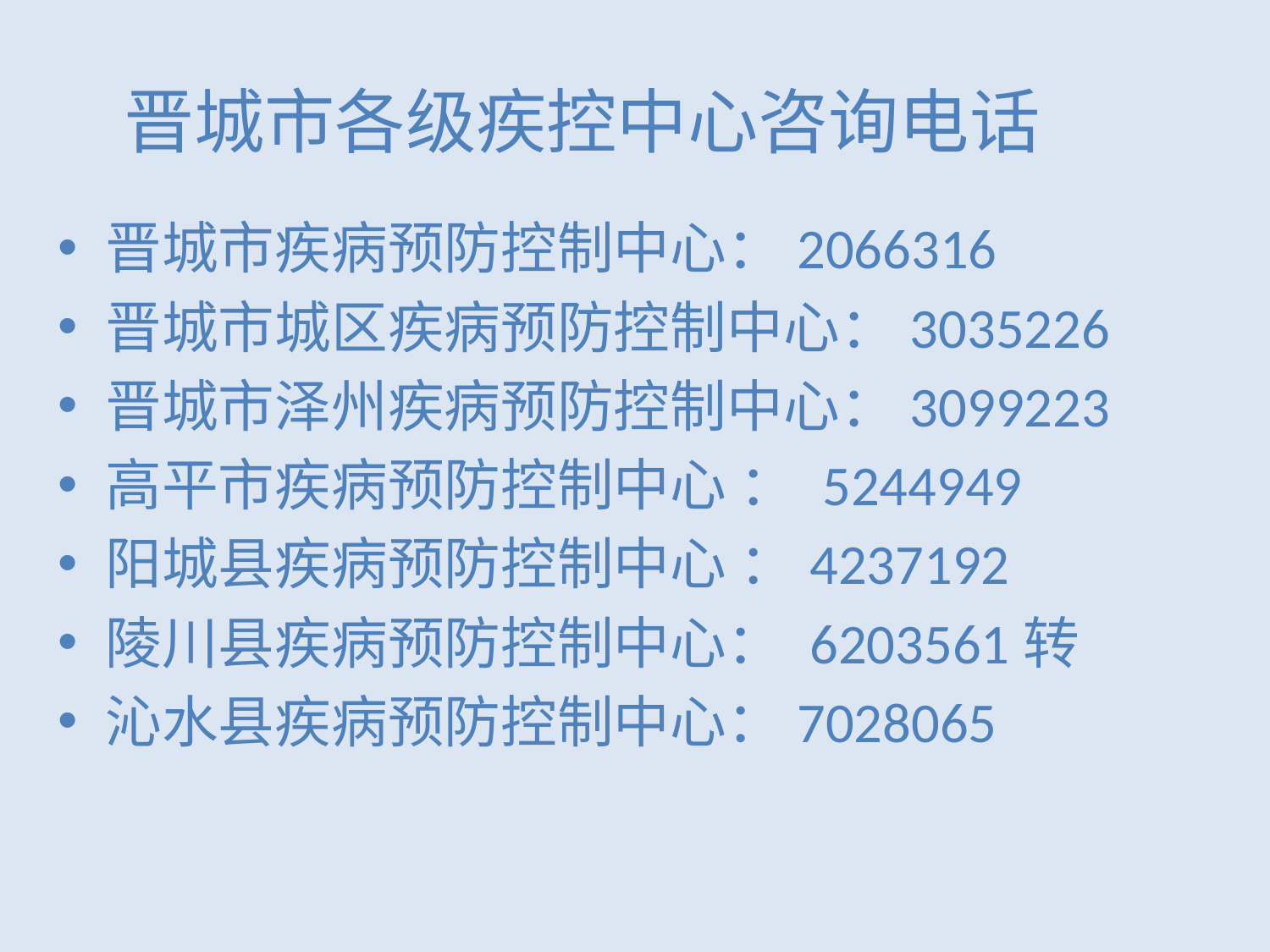

晋城市各级疾控中心咨询电话
晋城市疾病预防控制中心：2066316
晋城市城区疾病预防控制中心：3035226
晋城市泽州疾病预防控制中心：3099223
高平市疾病预防控制中心 ： 5244949
阳城县疾病预防控制中心 ：4237192
陵川县疾病预防控制中心： 6203561转
沁水县疾病预防控制中心：7028065